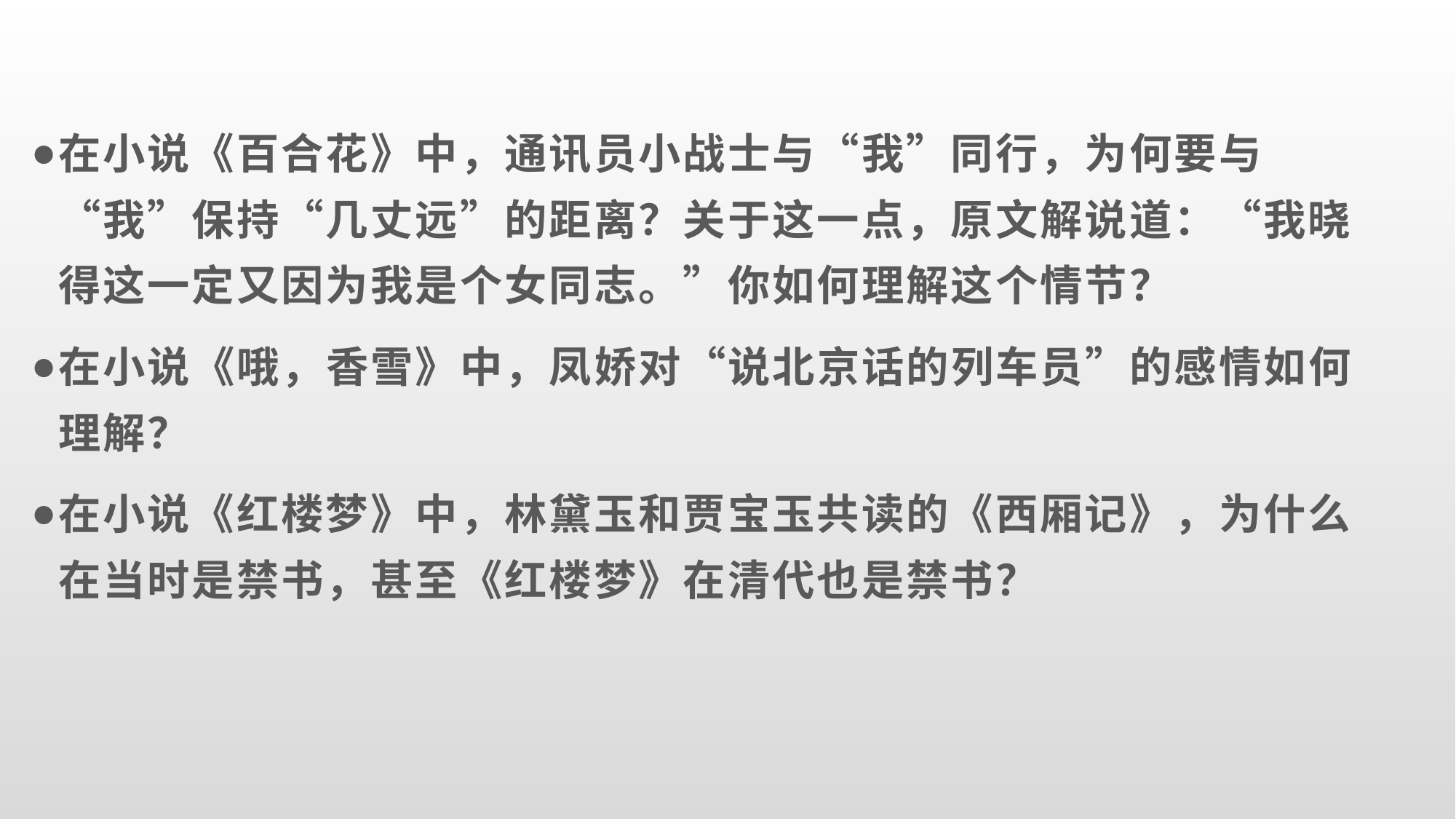

在小说《百合花》中，通讯员小战士与“我”同行，为何要与“我”保持“几丈远”的距离？关于这一点，原文解说道：“我晓得这一定又因为我是个女同志。”你如何理解这个情节？
在小说《哦，香雪》中，凤娇对“说北京话的列车员”的感情如何理解？
在小说《红楼梦》中，林黛玉和贾宝玉共读的《西厢记》，为什么在当时是禁书，甚至《红楼梦》在清代也是禁书？